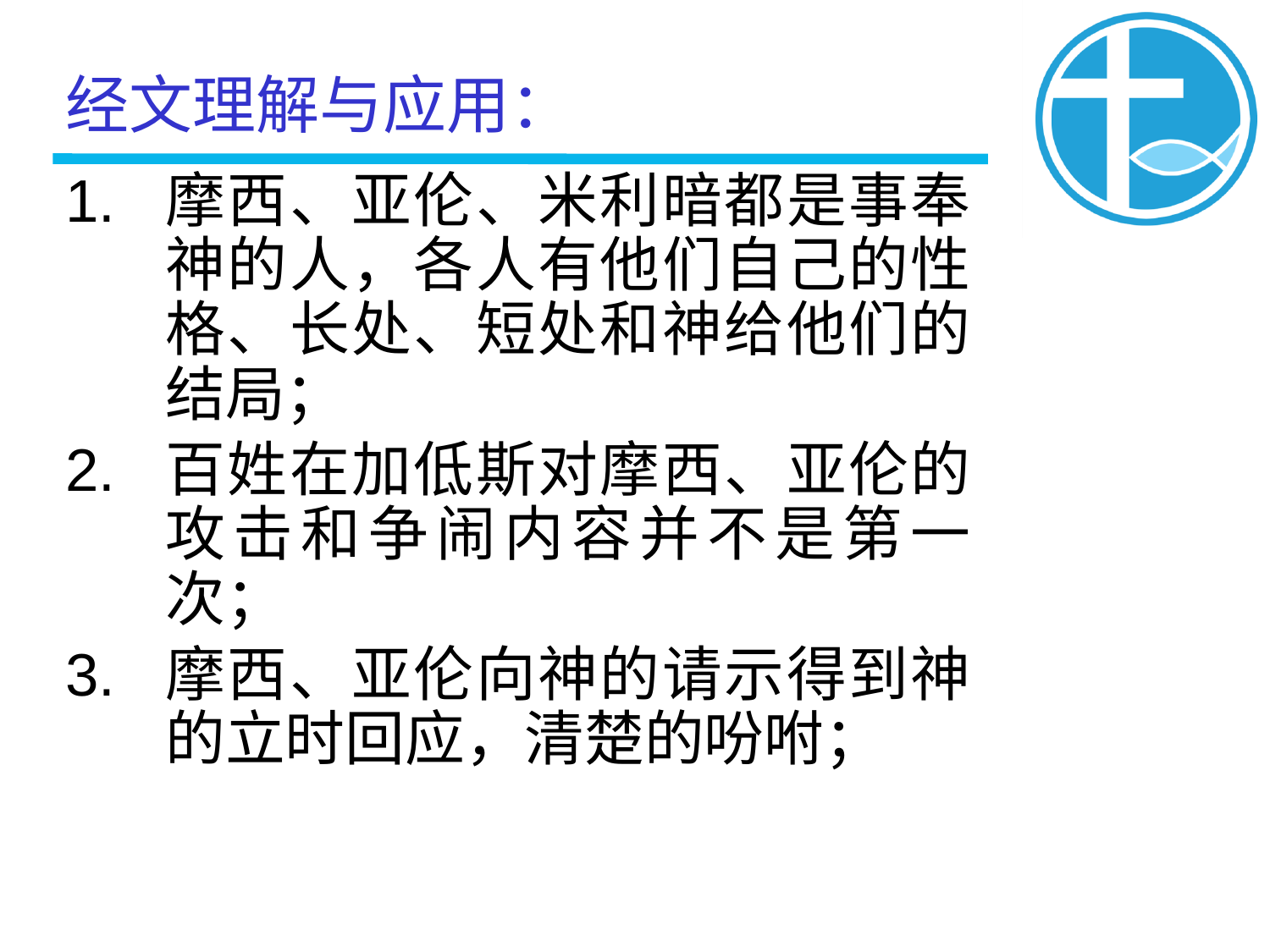

经文理解与应用：
摩西、亚伦、米利暗都是事奉神的人，各人有他们自己的性格、长处、短处和神给他们的结局；
百姓在加低斯对摩西、亚伦的攻击和争闹内容并不是第一次；
摩西、亚伦向神的请示得到神的立时回应，清楚的吩咐；